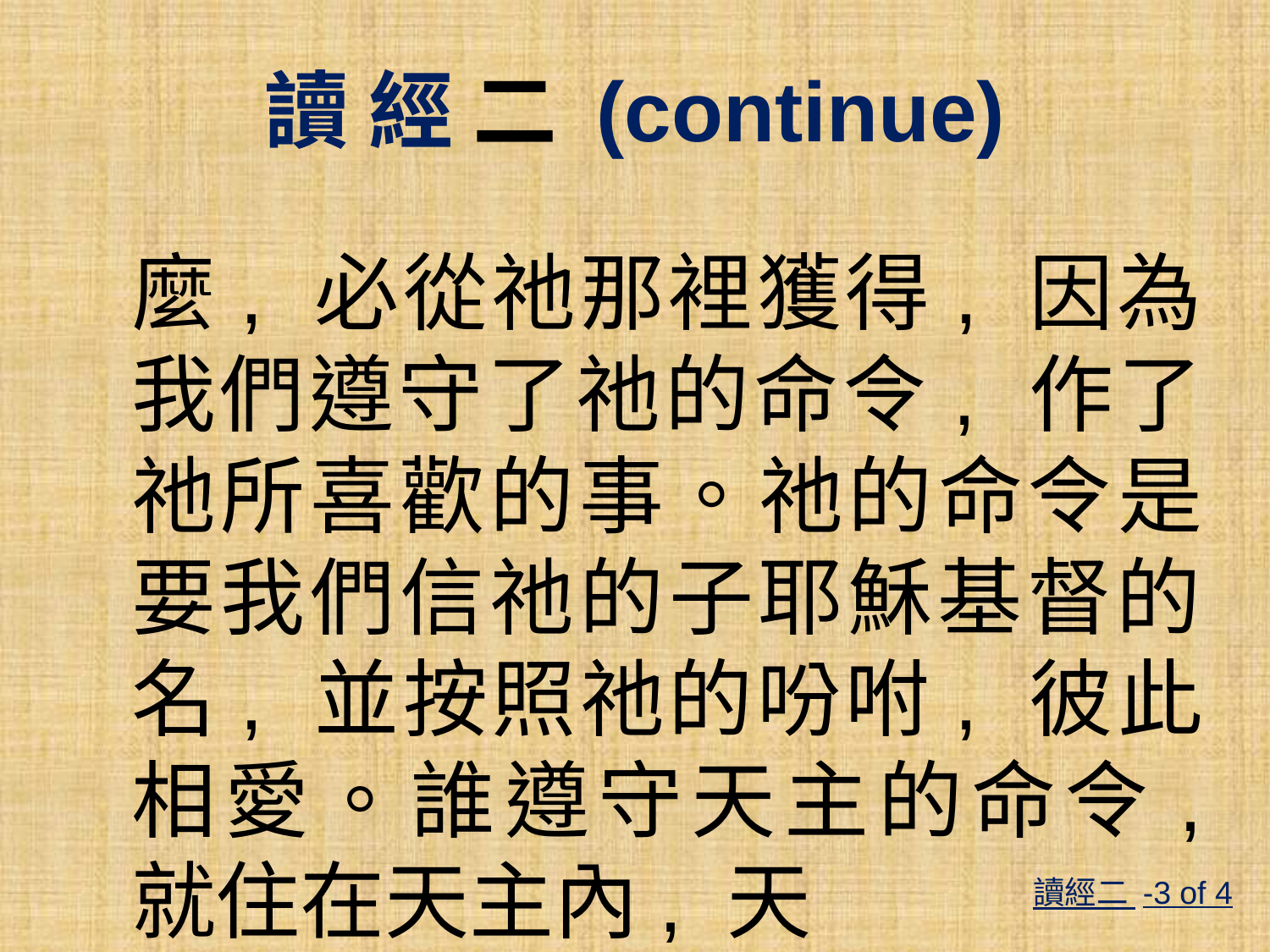

讀 經 二 (continue)

麼, 必從祂那裡獲得, 因為我們遵守了祂的命令, 作了祂所喜歡的事。祂的命令是要我們信祂的子耶穌基督的名, 並按照祂的吩咐, 彼此相愛。誰遵守天主的命令, 就住在天主內, 天
讀經二 -3 of 4